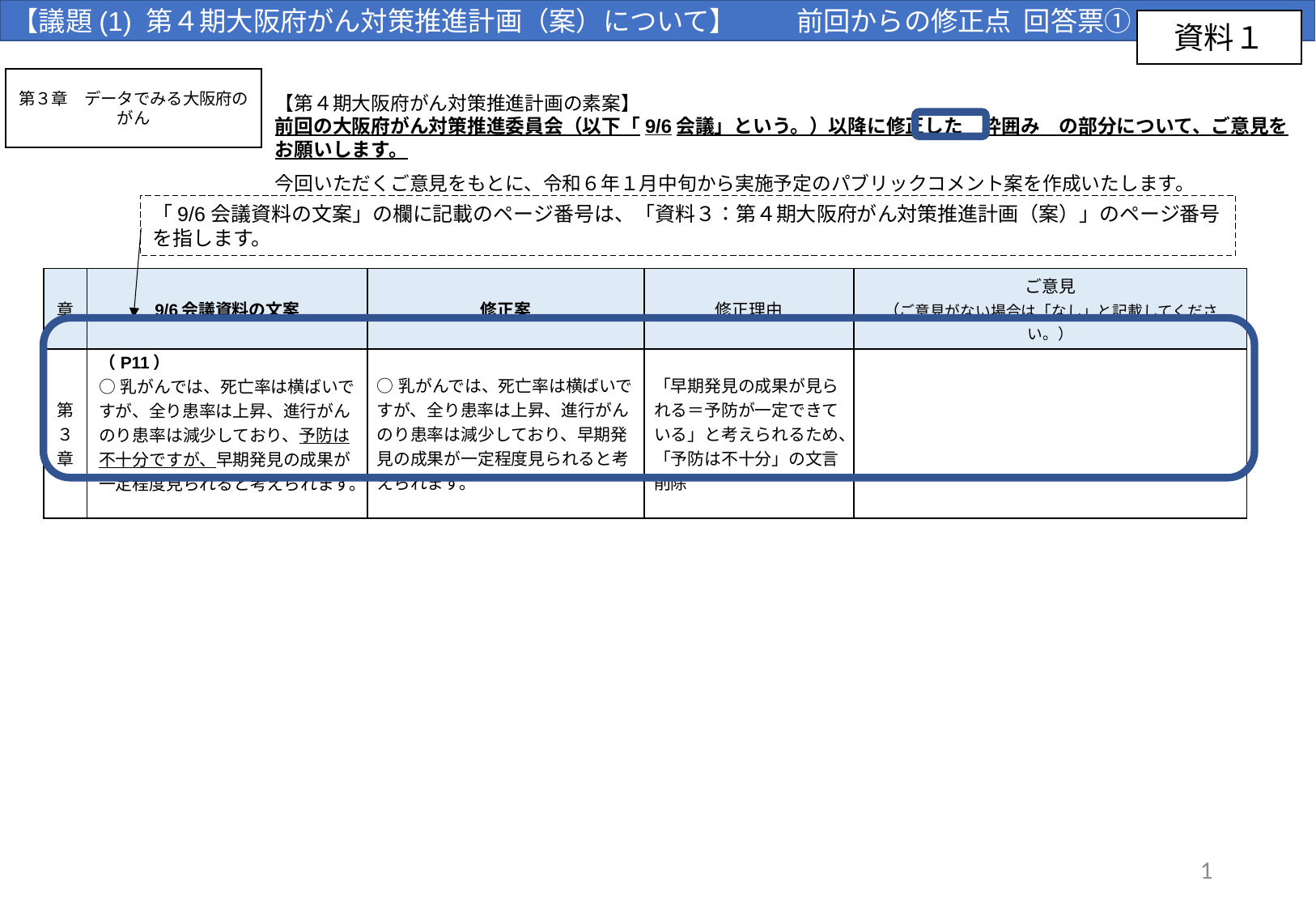

【議題(1) 第４期大阪府がん対策推進計画（案）について】 　　前回からの修正点  回答票①
資料１
第３章　データでみる大阪府のがん
【第４期大阪府がん対策推進計画の素案】
前回の大阪府がん対策推進委員会（以下「9/6会議」という。）以降に修正した　枠囲み　の部分について、ご意見をお願いします。
今回いただくご意見をもとに、令和６年１月中旬から実施予定のパブリックコメント案を作成いたします。

「9/6会議資料の文案」の欄に記載のページ番号は、「資料３：第４期大阪府がん対策推進計画（案）」のページ番号を指します。
| 章 | 9/6会議資料の文案 | 修正案 | 修正理由 | ご意見 （ご意見がない場合は「なし」と記載してください。） |
| --- | --- | --- | --- | --- |
| 第３章 | （P11） ○乳がんでは、死亡率は横ばいですが、全り患率は上昇、進行がんのり患率は減少しており、予防は不十分ですが、早期発見の成果が一定程度見られると考えられます。 | ○乳がんでは、死亡率は横ばいですが、全り患率は上昇、進行がんのり患率は減少しており、早期発見の成果が一定程度見られると考えられます。 | 「早期発見の成果が見られる＝予防が一定できている」と考えられるため、「予防は不十分」の文言削除 |  |

1